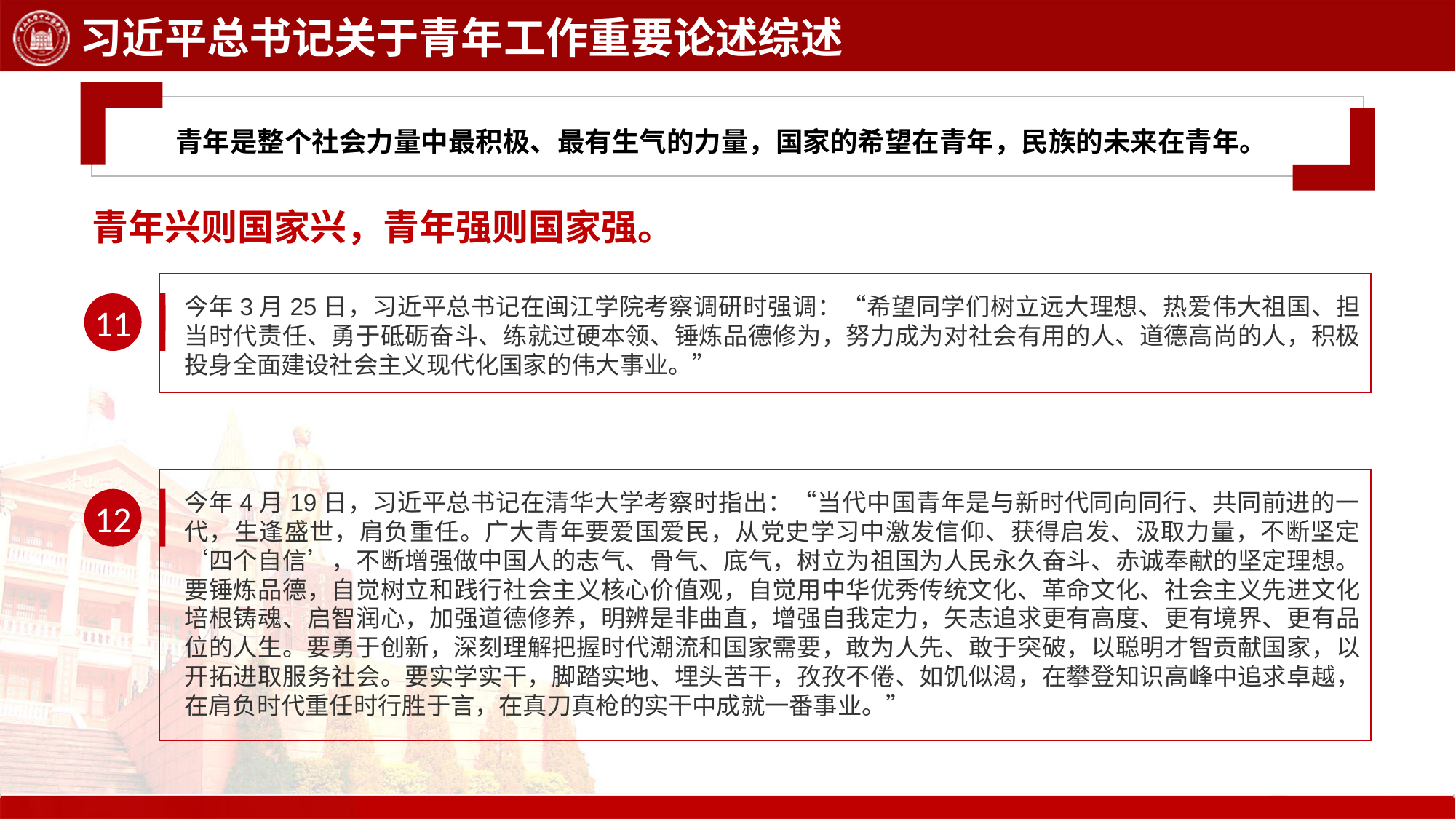

习近平总书记关于青年工作重要论述综述

青年是整个社会力量中最积极、最有生气的力量，国家的希望在青年，民族的未来在青年。
青年兴则国家兴，青年强则国家强。

11

今年3月25日，习近平总书记在闽江学院考察调研时强调：“希望同学们树立远大理想、热爱伟大祖国、担当时代责任、勇于砥砺奋斗、练就过硬本领、锤炼品德修为，努力成为对社会有用的人、道德高尚的人，积极投身全面建设社会主义现代化国家的伟大事业。”

12

今年4月19日，习近平总书记在清华大学考察时指出：“当代中国青年是与新时代同向同行、共同前进的一代，生逢盛世，肩负重任。广大青年要爱国爱民，从党史学习中激发信仰、获得启发、汲取力量，不断坚定‘四个自信’，不断增强做中国人的志气、骨气、底气，树立为祖国为人民永久奋斗、赤诚奉献的坚定理想。要锤炼品德，自觉树立和践行社会主义核心价值观，自觉用中华优秀传统文化、革命文化、社会主义先进文化培根铸魂、启智润心，加强道德修养，明辨是非曲直，增强自我定力，矢志追求更有高度、更有境界、更有品位的人生。要勇于创新，深刻理解把握时代潮流和国家需要，敢为人先、敢于突破，以聪明才智贡献国家，以开拓进取服务社会。要实学实干，脚踏实地、埋头苦干，孜孜不倦、如饥似渴，在攀登知识高峰中追求卓越，在肩负时代重任时行胜于言，在真刀真枪的实干中成就一番事业。”